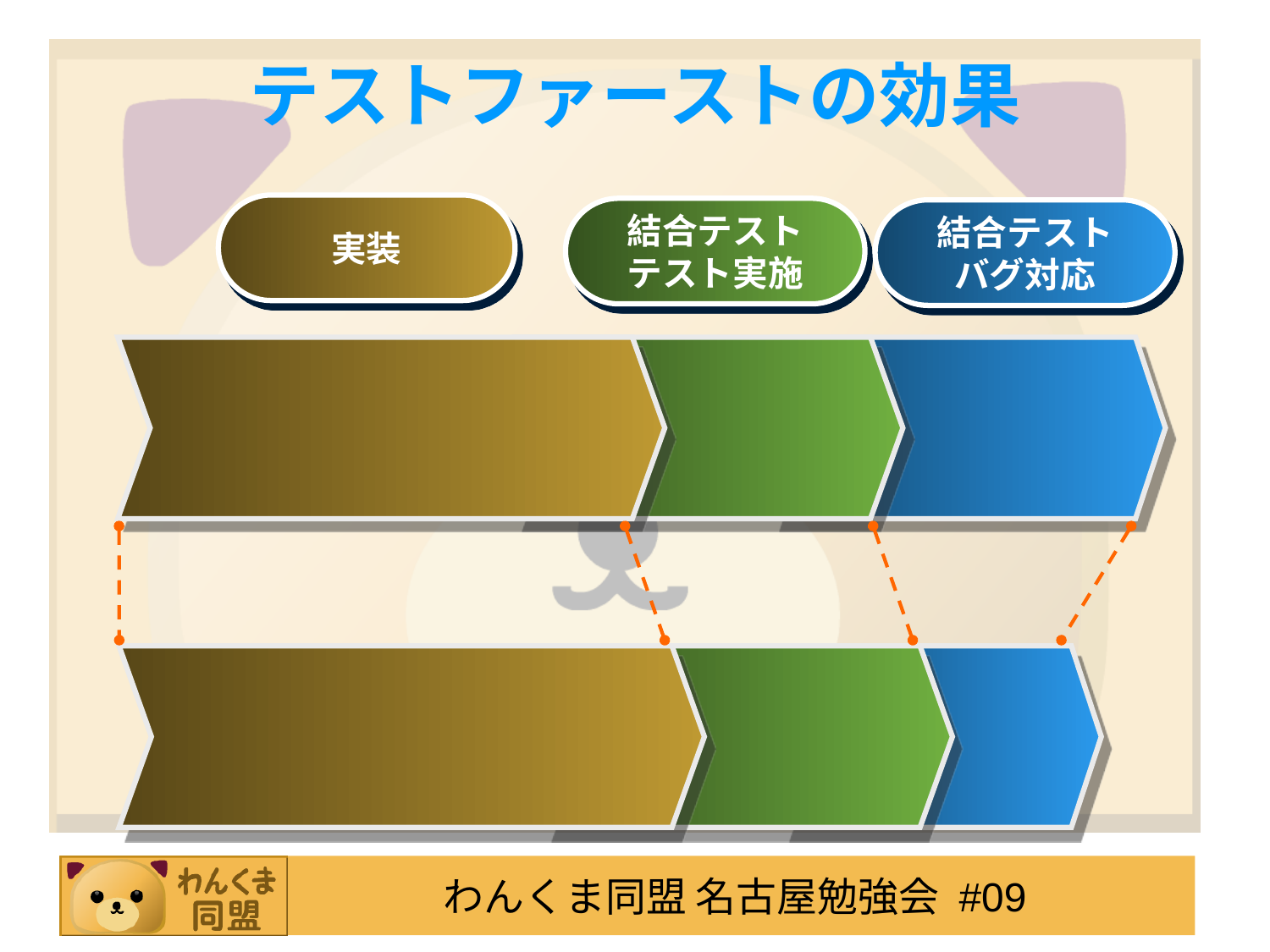

テストファーストの効果
実装
結合テスト
テスト実施
結合テスト
バグ対応